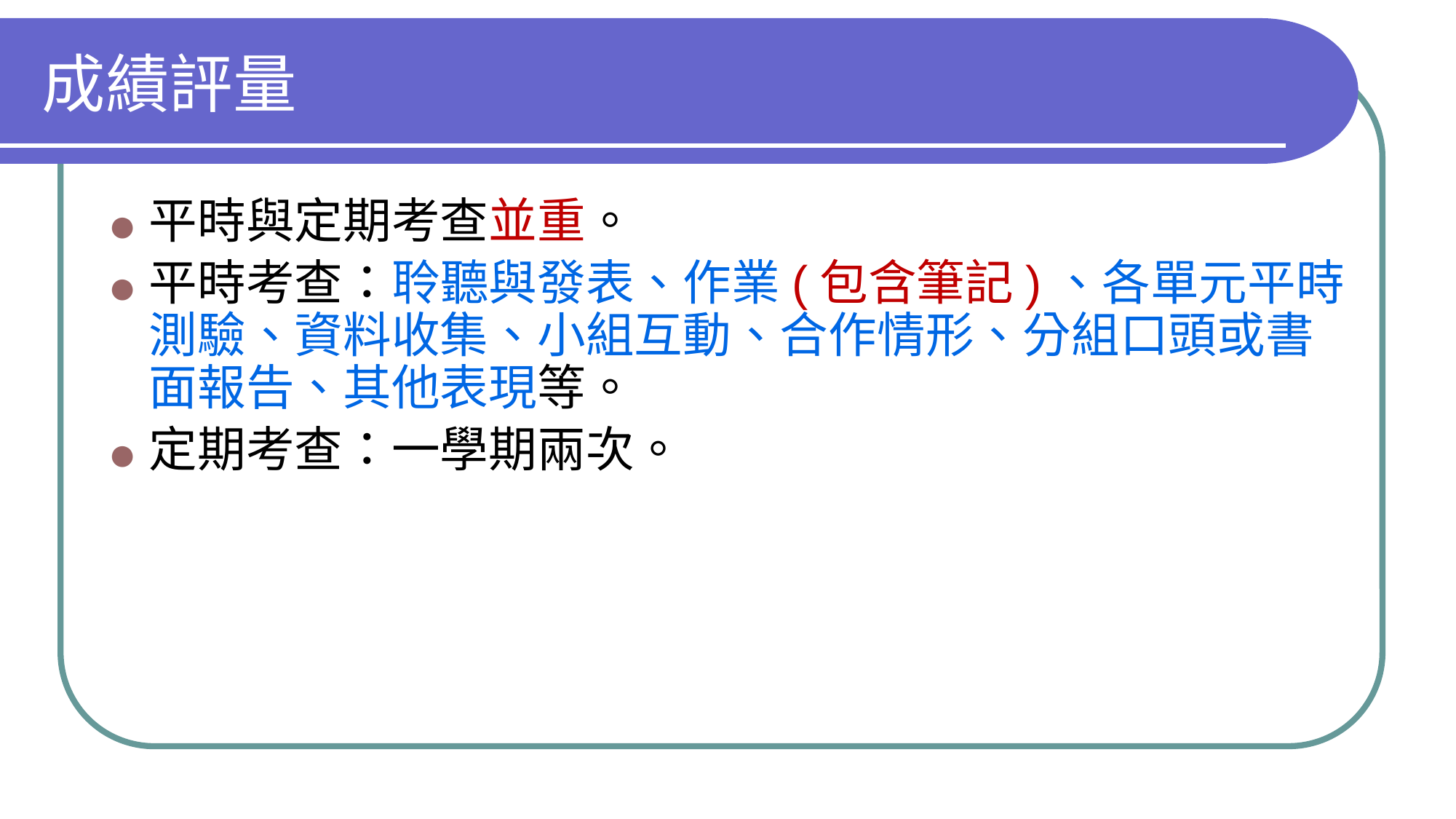

# 成績評量
平時與定期考查並重。
平時考查：聆聽與發表、作業(包含筆記)、各單元平時測驗、資料收集、小組互動、合作情形、分組口頭或書面報告、其他表現等。
定期考查：一學期兩次。